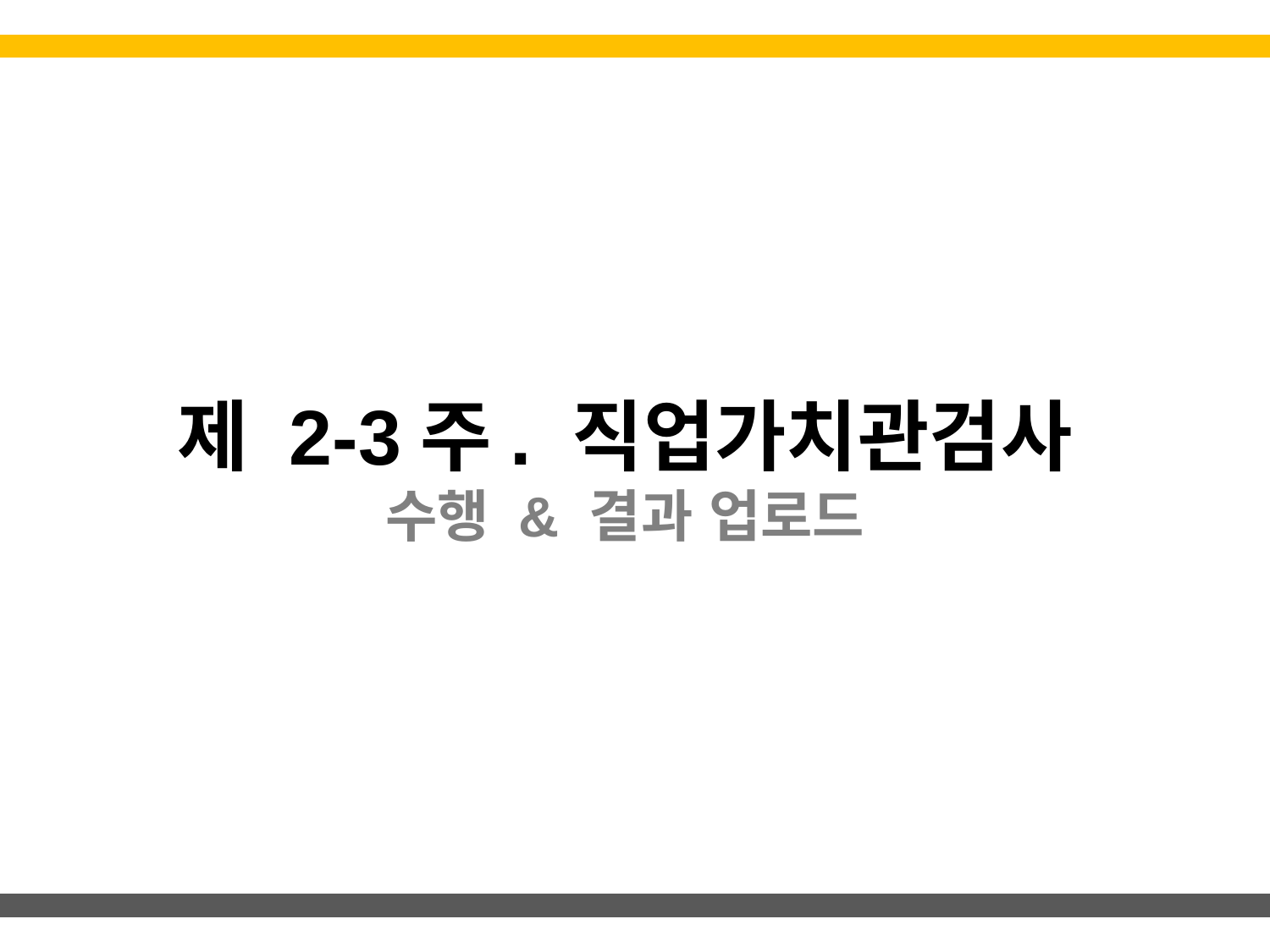

# 제 2-3주. 직업가치관검사 수행 & 결과 업로드